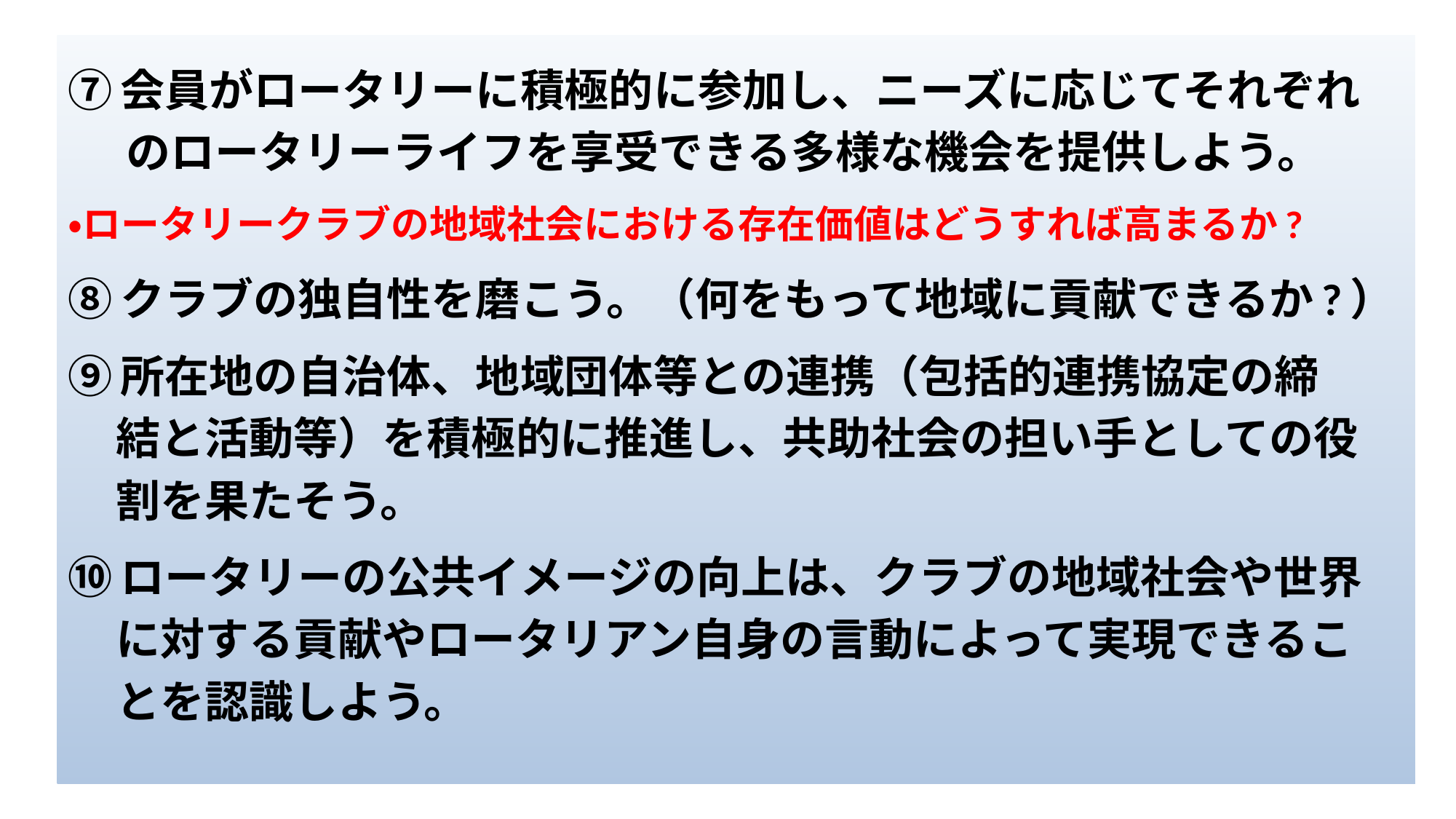

⑦会員がロータリーに積極的に参加し、ニーズに応じてそれぞれ
     のロータリーライフを享受できる多様な機会を提供しよう。

・ロータリークラブの地域社会における存在価値はどうすれば高まるか?

⑧クラブの独自性を磨こう。（何をもって地域に貢献できるか?）

⑨所在地の自治体、地域団体等との連携（包括的連携協定の締
    結と活動等）を積極的に推進し、共助社会の担い手としての役
    割を果たそう。

⑩ロータリーの公共イメージの向上は、クラブの地域社会や世界
    に対する貢献やロータリアン自身の言動によって実現できるこ
    とを認識しよう。